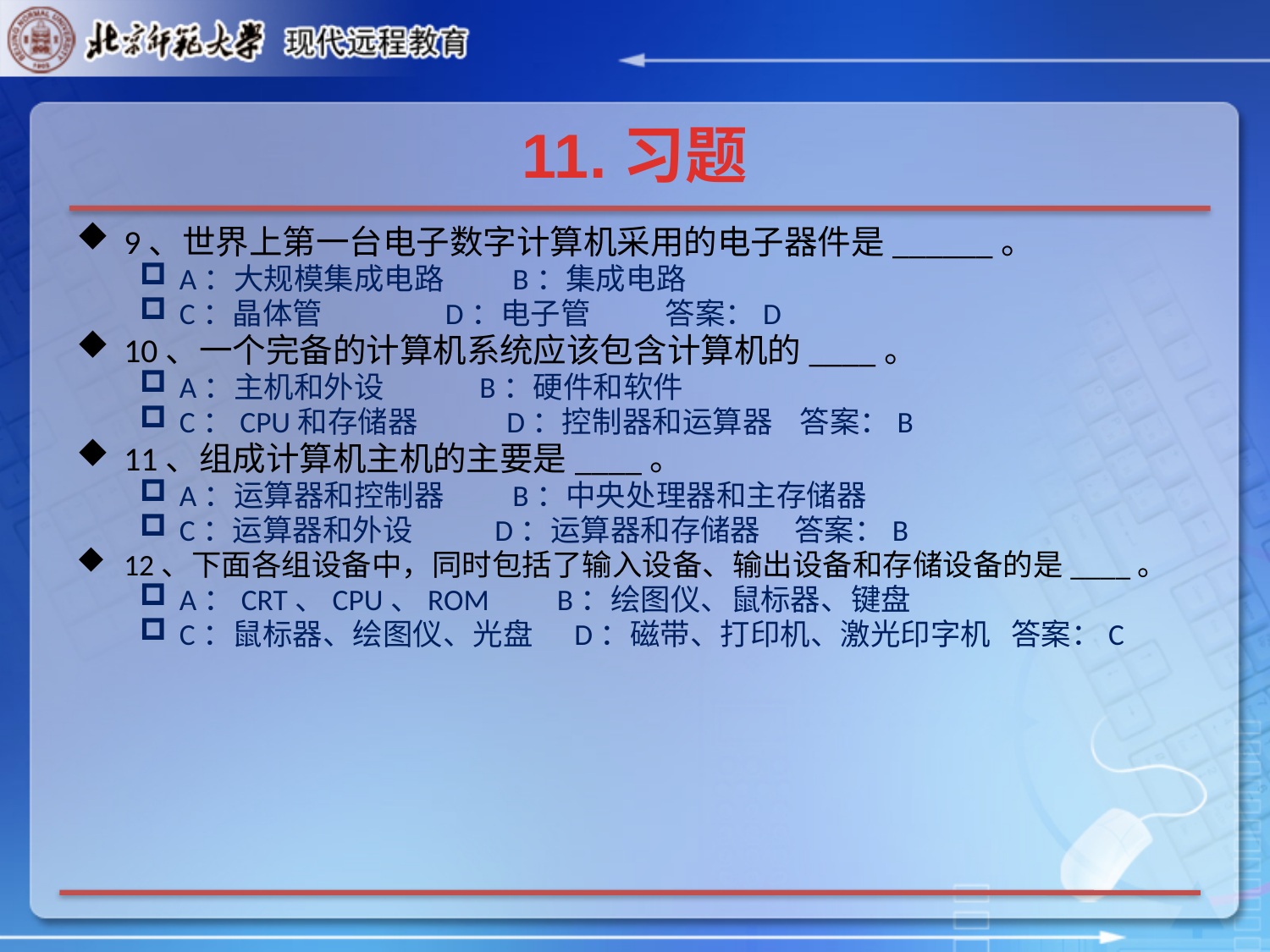

# 11.习题
9、世界上第一台电子数字计算机采用的电子器件是______。
A：大规模集成电路         B：集成电路
C：晶体管                 D：电子管           答案：D
10、一个完备的计算机系统应该包含计算机的____。
A：主机和外设             B：硬件和软件
C：CPU和存储器            D：控制器和运算器    答案：B
11、组成计算机主机的主要是____。
A：运算器和控制器         B：中央处理器和主存储器
C：运算器和外设           D：运算器和存储器     答案：B
12、下面各组设备中，同时包括了输入设备、输出设备和存储设备的是____。
A：CRT、CPU、ROM          B：绘图仪、鼠标器、键盘
C：鼠标器、绘图仪、光盘     D：磁带、打印机、激光印字机   答案：C